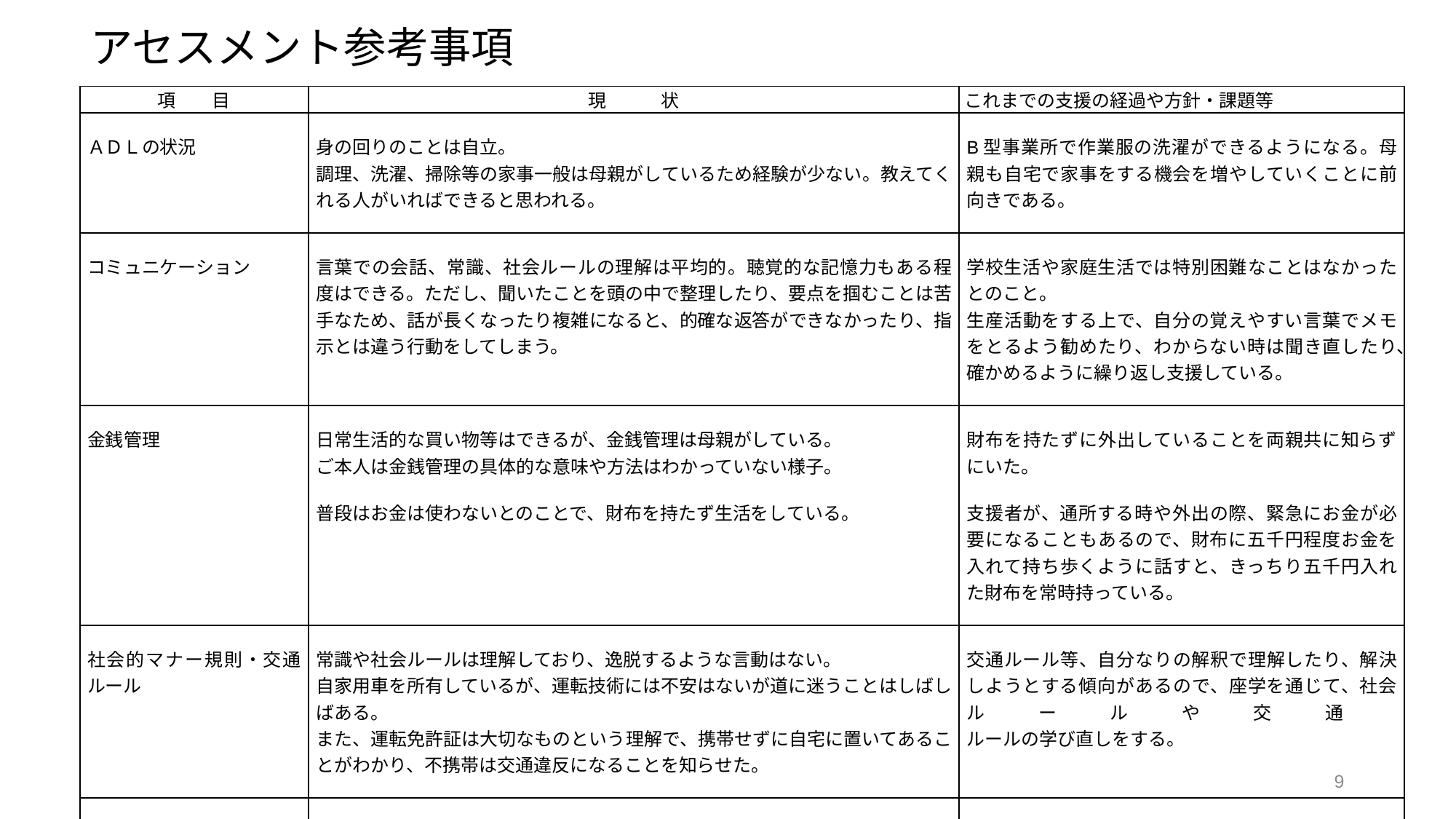

# アセスメント参考事項
| 項　　目 | 現　　　状 | これまでの支援の経過や方針・課題等 |
| --- | --- | --- |
| ＡＤＬの状況 | 身の回りのことは自立。 調理、洗濯、掃除等の家事一般は母親がしているため経験が少ない。教えてくれる人がいればできると思われる。 | B型事業所で作業服の洗濯ができるようになる。母親も自宅で家事をする機会を増やしていくことに前向きである。 |
| コミュニケーション | 言葉での会話、常識、社会ルールの理解は平均的。聴覚的な記憶力もある程度はできる。ただし、聞いたことを頭の中で整理したり、要点を掴むことは苦手なため、話が長くなったり複雑になると、的確な返答ができなかったり、指示とは違う行動をしてしまう。 | 学校生活や家庭生活では特別困難なことはなかったとのこと。 生産活動をする上で、自分の覚えやすい言葉でメモをとるよう勧めたり、わからない時は聞き直したり、確かめるように繰り返し支援している。 |
| 金銭管理 | 日常生活的な買い物等はできるが、金銭管理は母親がしている。 ご本人は金銭管理の具体的な意味や方法はわかっていない様子。   普段はお金は使わないとのことで、財布を持たず生活をしている。 | 財布を持たずに外出していることを両親共に知らずにいた。   支援者が、通所する時や外出の際、緊急にお金が必要になることもあるので、財布に五千円程度お金を入れて持ち歩くように話すと、きっちり五千円入れた財布を常時持っている。 |
| 社会的マナー規則・交通ルール | 常識や社会ルールは理解しており、逸脱するような言動はない。 自家用車を所有しているが、運転技術には不安はないが道に迷うことはしばしばある。 また、運転免許証は大切なものという理解で、携帯せずに自宅に置いてあることがわかり、不携帯は交通違反になることを知らせた。 | 交通ルール等、自分なりの解釈で理解したり、解決しようとする傾向があるので、座学を通じて、社会ルールや交通 ルールの学び直しをする。 |
| 地域生活への移行 | 現在、自宅にて両親と共に生活をしている | ご本人は現状がずっと継続していくと思っている様子。母親は親亡き後の単身生活ができるかどうか不安を感じているとのこと。 |
9